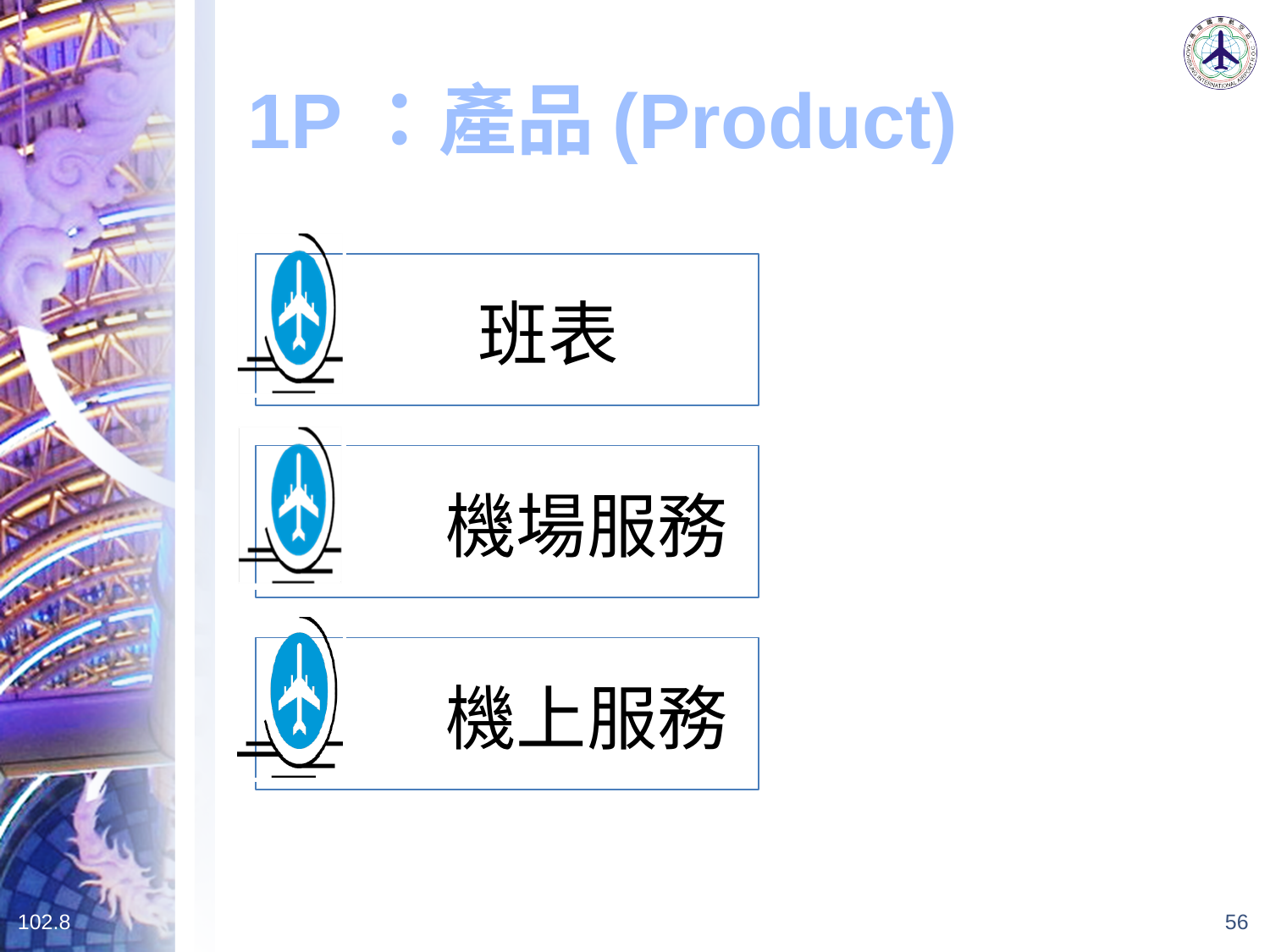

# 1P：產品(Product)
    機場服務
    機上服務
      班表
102.8
56